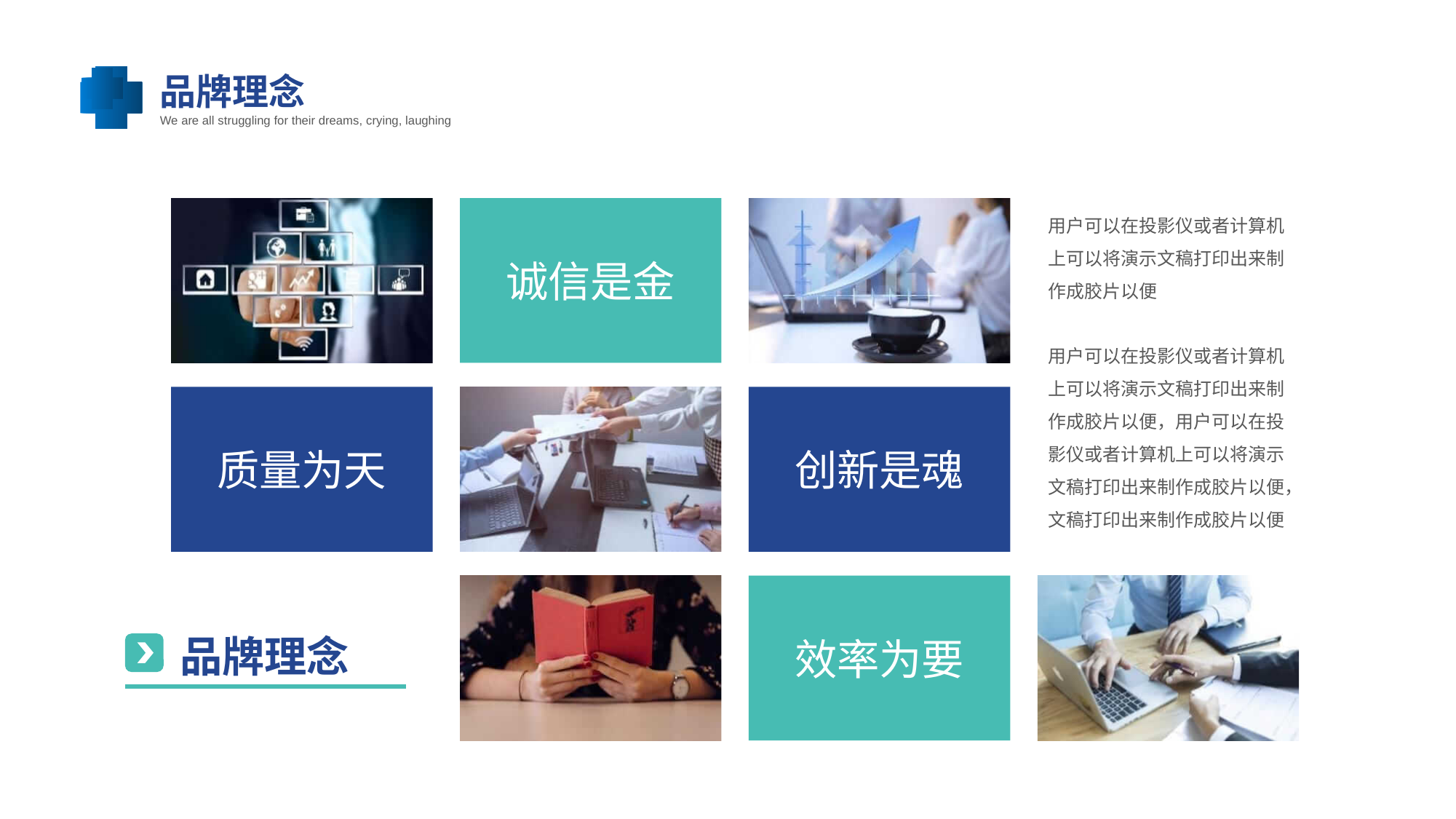

供应产品
We are all struggling for their dreams, crying, laughing

品牌理念
We are all struggling for their dreams, crying, laughing

用户可以在投影仪或者计算机上可以将演示文稿打印出来制作成胶片以便

用户可以在投影仪或者计算机上可以将演示文稿打印出来制作成胶片以便，用户可以在投影仪或者计算机上可以将演示文稿打印出来制作成胶片以便，文稿打印出来制作成胶片以便

诚信是金

质量为天
创新是魂

品牌理念
效率为要